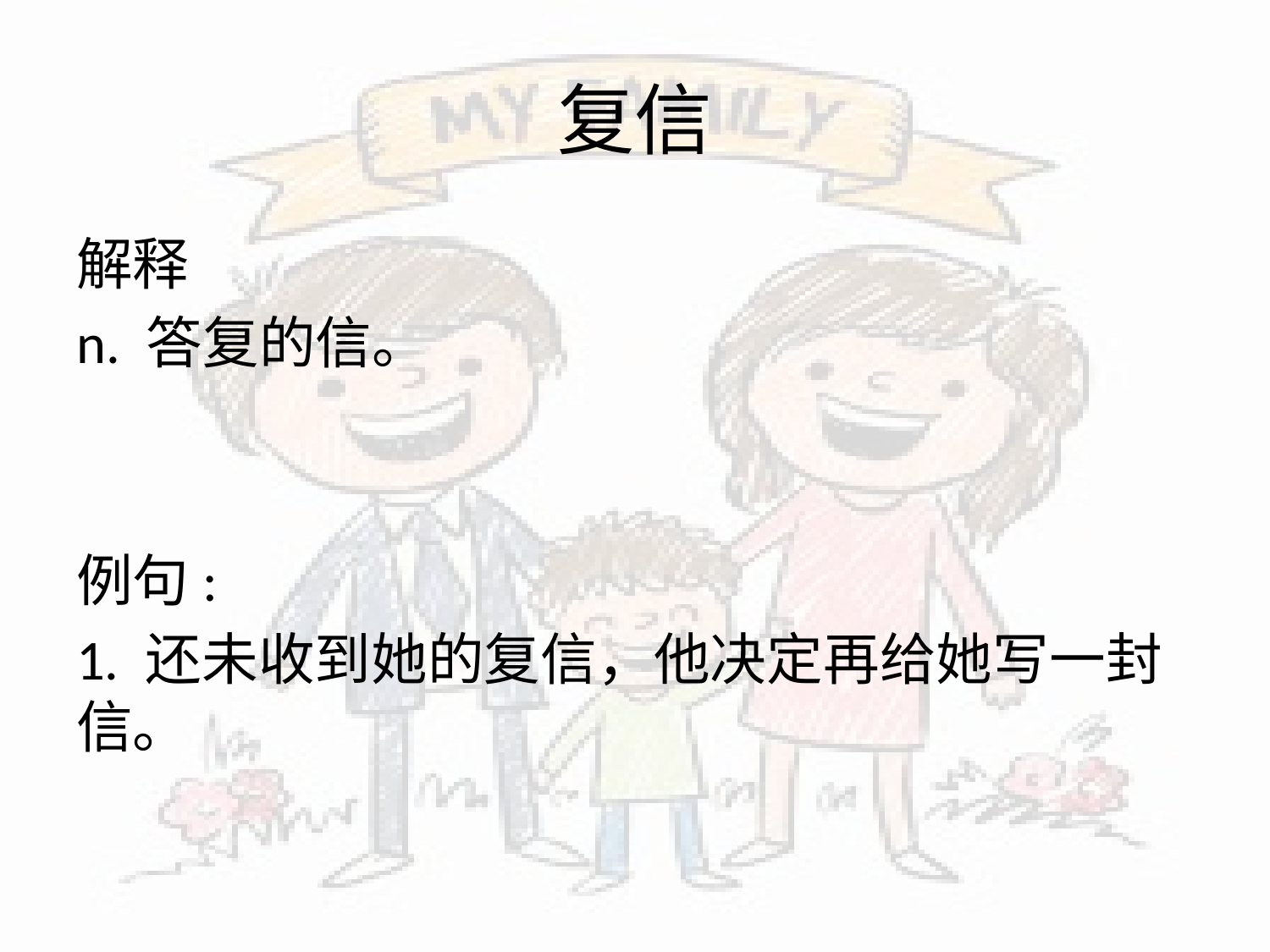

# 复信
解释
n. 答复的信。

例句:
1. 还未收到她的复信，他决定再给她写一封信。